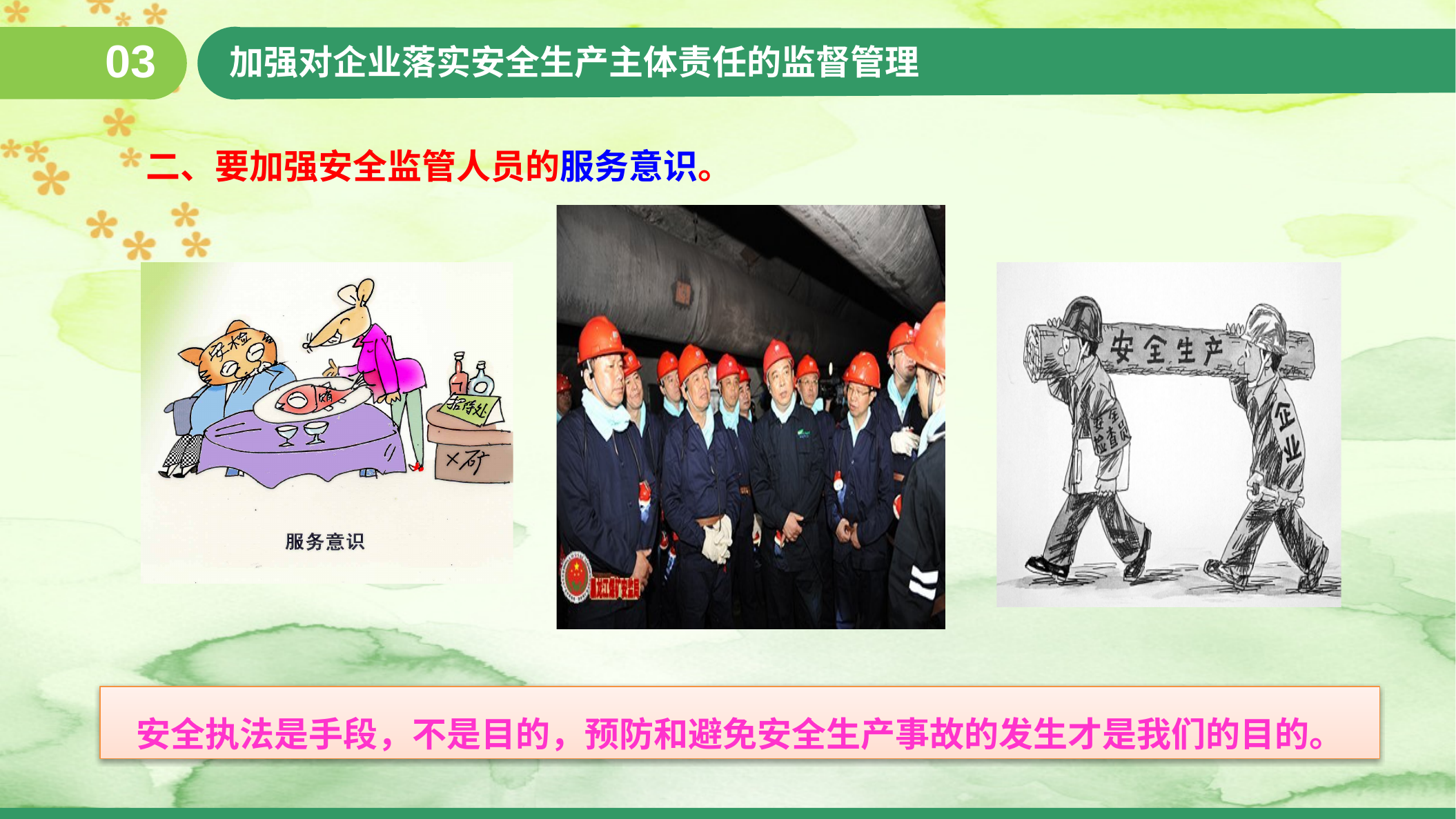

03

加强对企业落实安全生产主体责任的监督管理

二、要加强安全监管人员的服务意识。

安全执法是手段，不是目的，预防和避免安全生产事故的发生才是我们的目的。
20